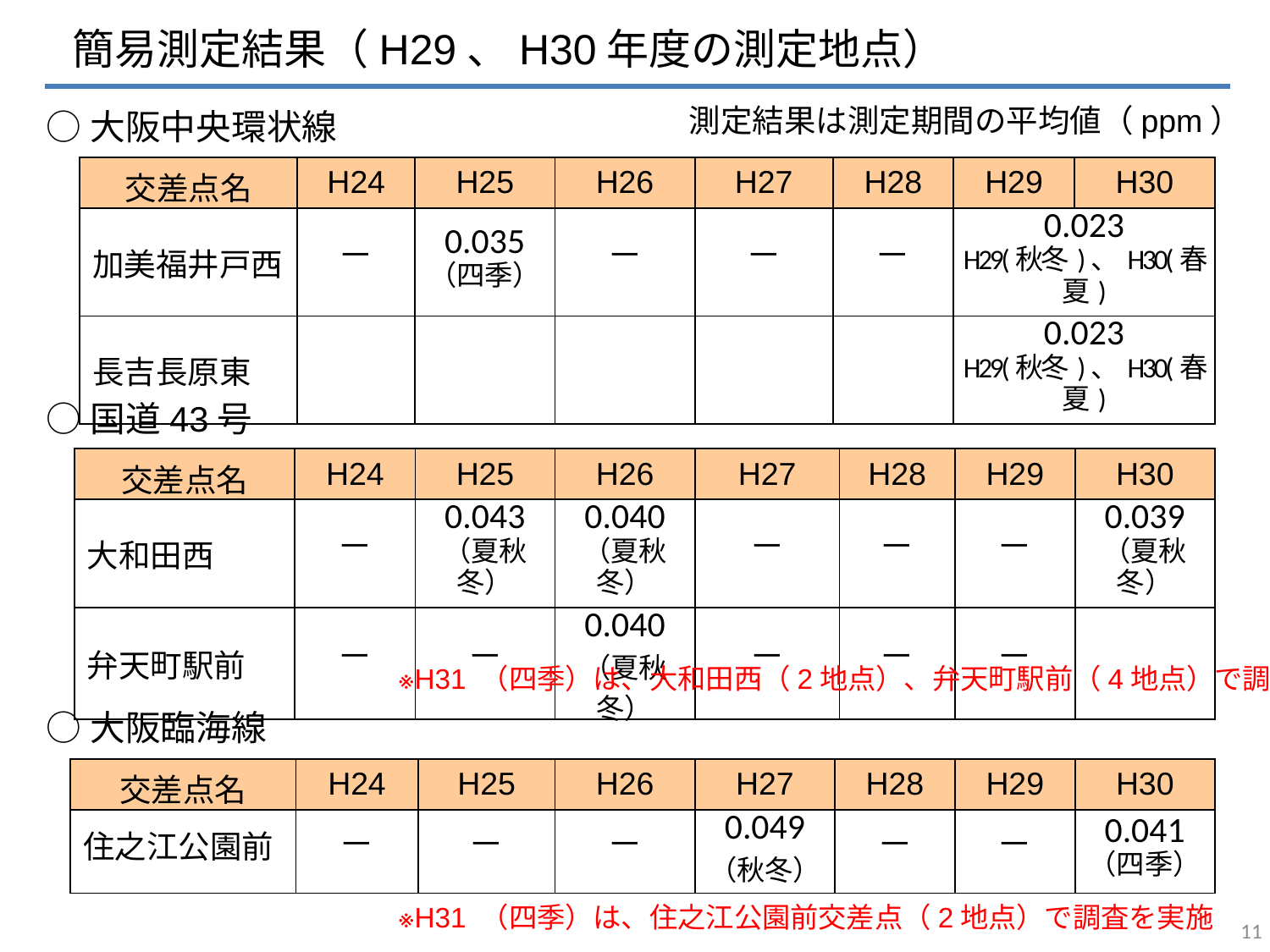

簡易測定結果（H29、H30年度の測定地点）
測定結果は測定期間の平均値（ppm）
○大阪中央環状線
| 交差点名 | H24 | H25 | H26 | H27 | H28 | H29 | H30 |
| --- | --- | --- | --- | --- | --- | --- | --- |
| 加美福井戸西 | － | 0.035 （四季） | － | － | － | 0.023 H29(秋冬)、H30(春夏) |  |
| 長吉長原東 |  |  |  |  |  | 0.023 H29(秋冬)、H30(春夏) |  |
○国道43号
| 交差点名 | H24 | H25 | H26 | H27 | H28 | H29 | H30 |
| --- | --- | --- | --- | --- | --- | --- | --- |
| 大和田西 | － | 0.043 （夏秋冬） | 0.040 （夏秋冬） | － | － | － | 0.039 （夏秋冬） |
| 弁天町駅前 | － | － | 0.040 （夏秋冬） | － | － | － |  |
※H31 （四季）は、大和田西（2地点）、弁天町駅前（4地点）で調査を実施
○大阪臨海線
| 交差点名 | H24 | H25 | H26 | H27 | H28 | H29 | H30 |
| --- | --- | --- | --- | --- | --- | --- | --- |
| 住之江公園前 | － | － | － | 0.049 （秋冬） | － | － | 0.041 （四季） |
※H31 （四季）は、住之江公園前交差点（2地点）で調査を実施
11